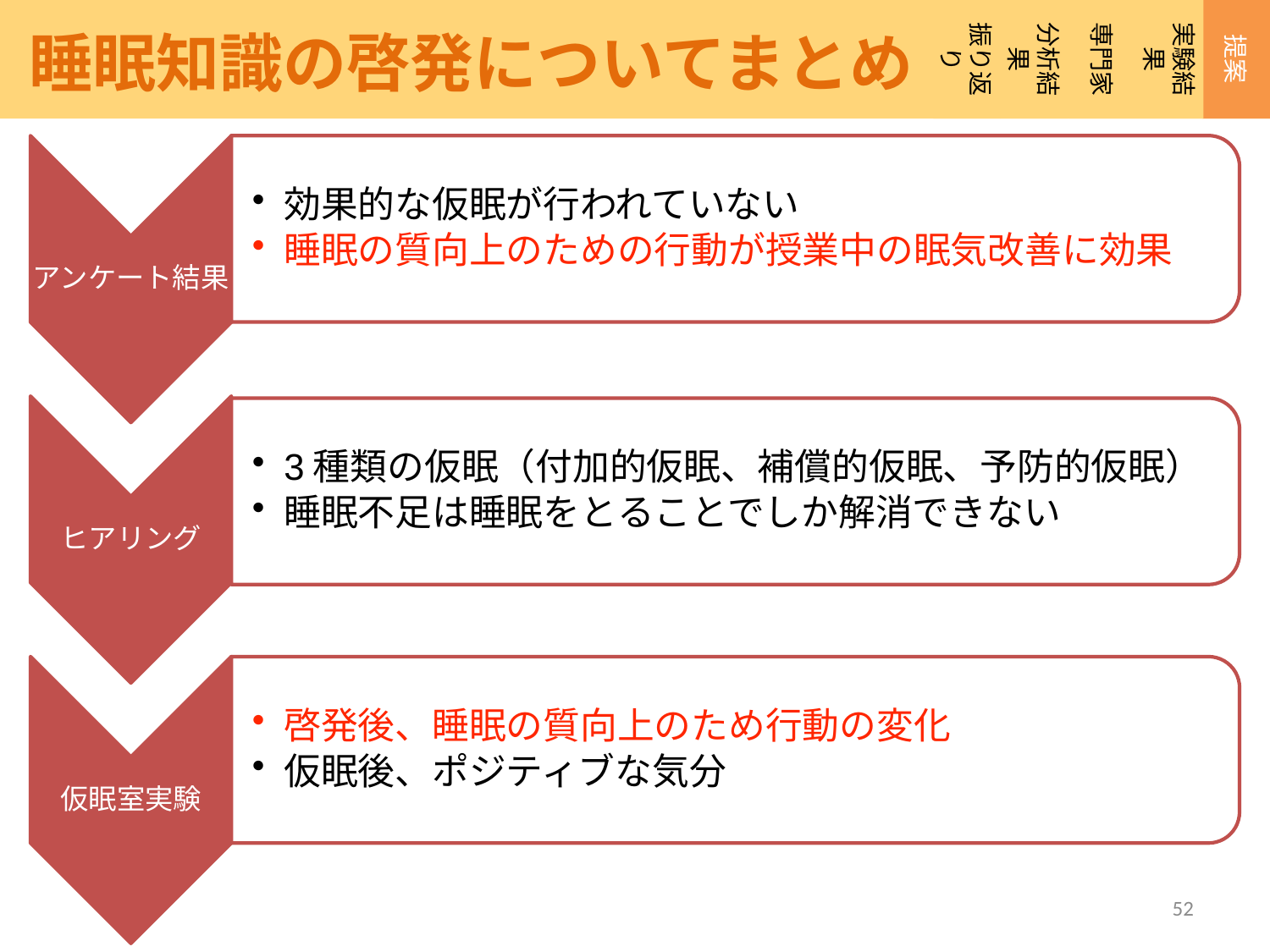

専門家
提案

振り返り
実験結果
分析結果
睡眠知識の啓発についてまとめ
アンケート結果
効果的な仮眠が行われていない
睡眠の質向上のための行動が授業中の眠気改善に効果
ヒアリング
3種類の仮眠（付加的仮眠、補償的仮眠、予防的仮眠）
睡眠不足は睡眠をとることでしか解消できない
仮眠室実験
啓発後、睡眠の質向上のため行動の変化
仮眠後、ポジティブな気分
52